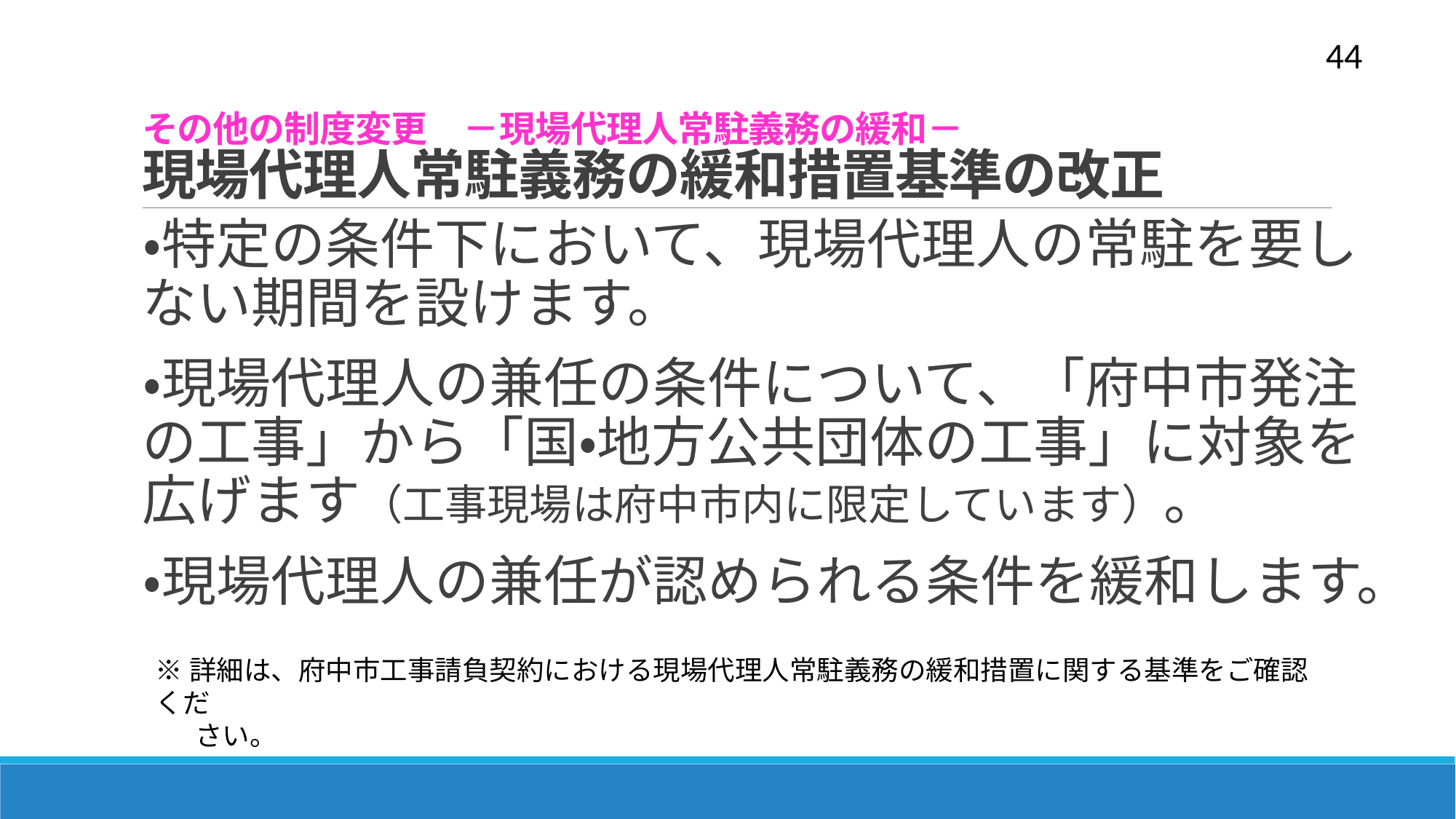

44
# その他の制度変更　－現場代理人常駐義務の緩和－ 現場代理人常駐義務の緩和措置基準の改正
・特定の条件下において、現場代理人の常駐を要しない期間を設けます。
・現場代理人の兼任の条件について、「府中市発注の工事」から「国・地方公共団体の工事」に対象を広げます（工事現場は府中市内に限定しています）。
・現場代理人の兼任が認められる条件を緩和します。
※詳細は、府中市工事請負契約における現場代理人常駐義務の緩和措置に関する基準をご確認くだ
　  さい。